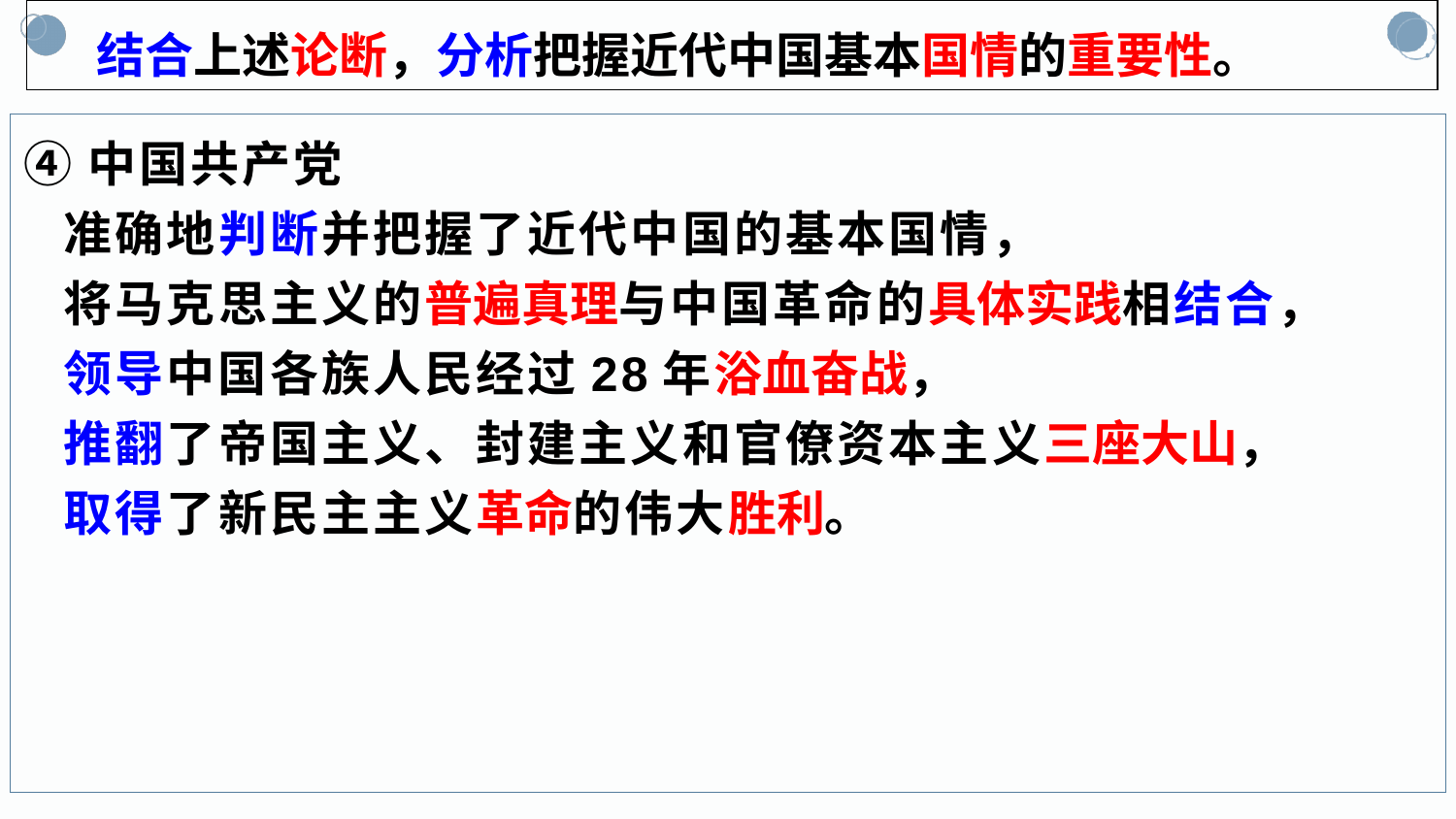

结合上述论断，分析把握近代中国基本国情的重要性。
④中国共产党
  准确地判断并把握了近代中国的基本国情，
  将马克思主义的普遍真理与中国革命的具体实践相结合，
  领导中国各族人民经过28年浴血奋战，
  推翻了帝国主义、封建主义和官僚资本主义三座大山，
  取得了新民主主义革命的伟大胜利。